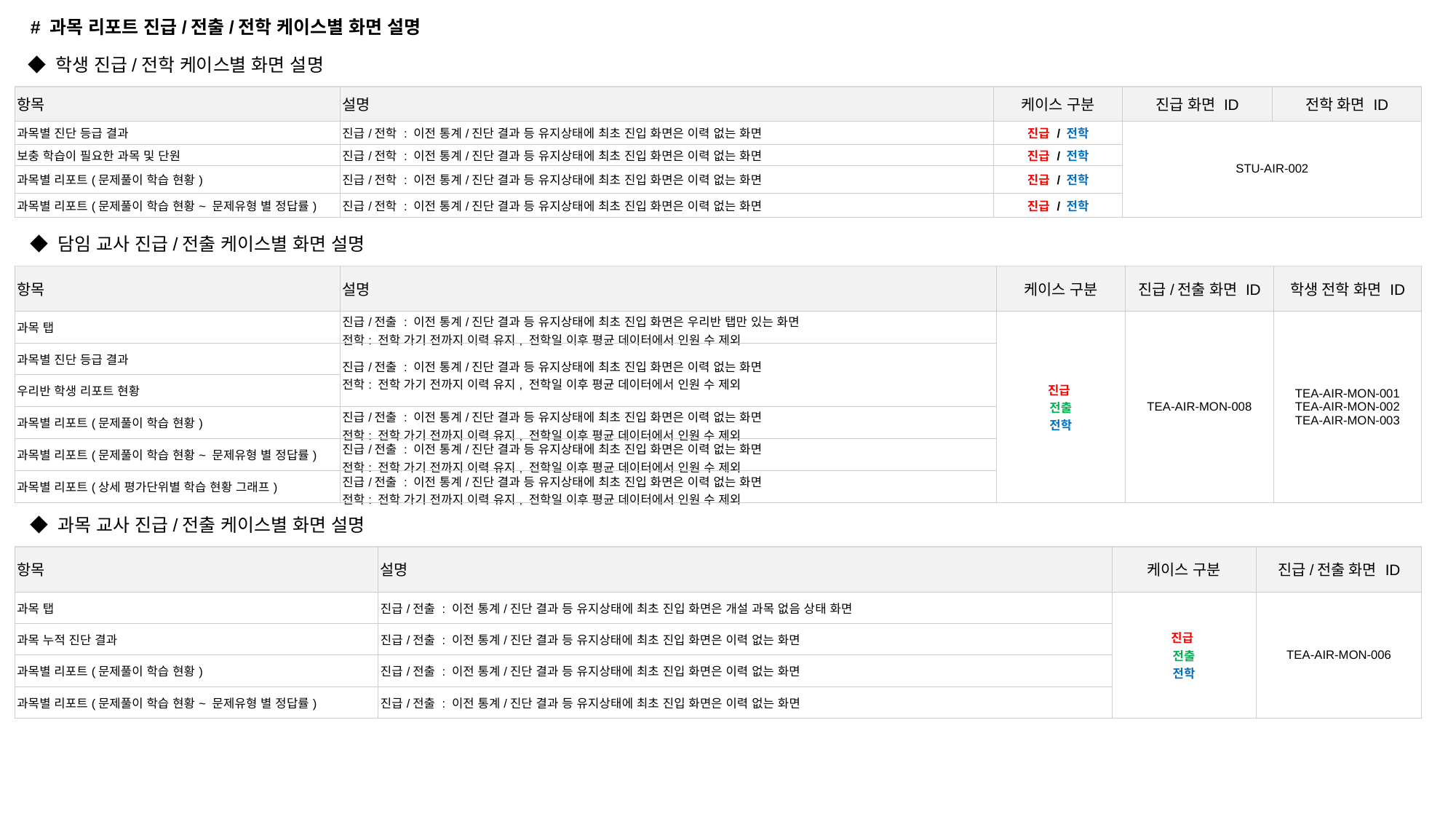

# 과목 리포트 진급/전출/전학 케이스별 화면 설명
◆ 학생 진급/전학 케이스별 화면 설명
| 항목 | 설명 | 케이스 구분 | 진급 화면 ID | 전학 화면 ID |
| --- | --- | --- | --- | --- |
| 과목별 진단 등급 결과 | 진급/전학 : 이전 통계/진단 결과 등 유지상태에 최초 진입 화면은 이력 없는 화면 | 진급 / 전학 | STU-AIR-002 |  |
| 보충 학습이 필요한 과목 및 단원 | 진급/전학 : 이전 통계/진단 결과 등 유지상태에 최초 진입 화면은 이력 없는 화면 | 진급 / 전학 |  |  |
| 과목별 리포트(문제풀이 학습 현황) | 진급/전학 : 이전 통계/진단 결과 등 유지상태에 최초 진입 화면은 이력 없는 화면 | 진급 / 전학 |  |  |
| 과목별 리포트(문제풀이 학습 현황~ 문제유형 별 정답률) | 진급/전학 : 이전 통계/진단 결과 등 유지상태에 최초 진입 화면은 이력 없는 화면 | 진급 / 전학 |  |  |
◆ 담임 교사 진급/전출 케이스별 화면 설명
| 항목 | 설명 | 케이스 구분 | 진급/전출 화면 ID | 학생 전학 화면 ID |
| --- | --- | --- | --- | --- |
| 과목 탭 | 진급/전출 : 이전 통계/진단 결과 등 유지상태에 최초 진입 화면은 우리반 탭만 있는 화면 전학: 전학 가기 전까지 이력 유지, 전학일 이후 평균 데이터에서 인원 수 제외 | 진급 전출 전학 | TEA-AIR-MON-008 | TEA-AIR-MON-001 TEA-AIR-MON-002 TEA-AIR-MON-003 |
| 과목별 진단 등급 결과 | 진급/전출 : 이전 통계/진단 결과 등 유지상태에 최초 진입 화면은 이력 없는 화면 전학: 전학 가기 전까지 이력 유지, 전학일 이후 평균 데이터에서 인원 수 제외 |  |  |  |
| 우리반 학생 리포트 현황 |  |  |  |  |
| 과목별 리포트(문제풀이 학습 현황) | 진급/전출 : 이전 통계/진단 결과 등 유지상태에 최초 진입 화면은 이력 없는 화면 전학: 전학 가기 전까지 이력 유지, 전학일 이후 평균 데이터에서 인원 수 제외 |  |  |  |
| 과목별 리포트(문제풀이 학습 현황~ 문제유형 별 정답률) | 진급/전출 : 이전 통계/진단 결과 등 유지상태에 최초 진입 화면은 이력 없는 화면 전학: 전학 가기 전까지 이력 유지, 전학일 이후 평균 데이터에서 인원 수 제외 |  |  |  |
| 과목별 리포트(상세 평가단위별 학습 현황 그래프) | 진급/전출 : 이전 통계/진단 결과 등 유지상태에 최초 진입 화면은 이력 없는 화면 전학: 전학 가기 전까지 이력 유지, 전학일 이후 평균 데이터에서 인원 수 제외 |  |  |  |
◆ 과목 교사 진급/전출 케이스별 화면 설명
| 항목 | 설명 | 케이스 구분 | 진급/전출 화면 ID |
| --- | --- | --- | --- |
| 과목 탭 | 진급/전출 : 이전 통계/진단 결과 등 유지상태에 최초 진입 화면은 개설 과목 없음 상태 화면 | 진급 전출 전학 | TEA-AIR-MON-006 |
| 과목 누적 진단 결과 | 진급/전출 : 이전 통계/진단 결과 등 유지상태에 최초 진입 화면은 이력 없는 화면 |  |  |
| 과목별 리포트(문제풀이 학습 현황) | 진급/전출 : 이전 통계/진단 결과 등 유지상태에 최초 진입 화면은 이력 없는 화면 |  |  |
| 과목별 리포트(문제풀이 학습 현황~ 문제유형 별 정답률) | 진급/전출 : 이전 통계/진단 결과 등 유지상태에 최초 진입 화면은 이력 없는 화면 |  |  |